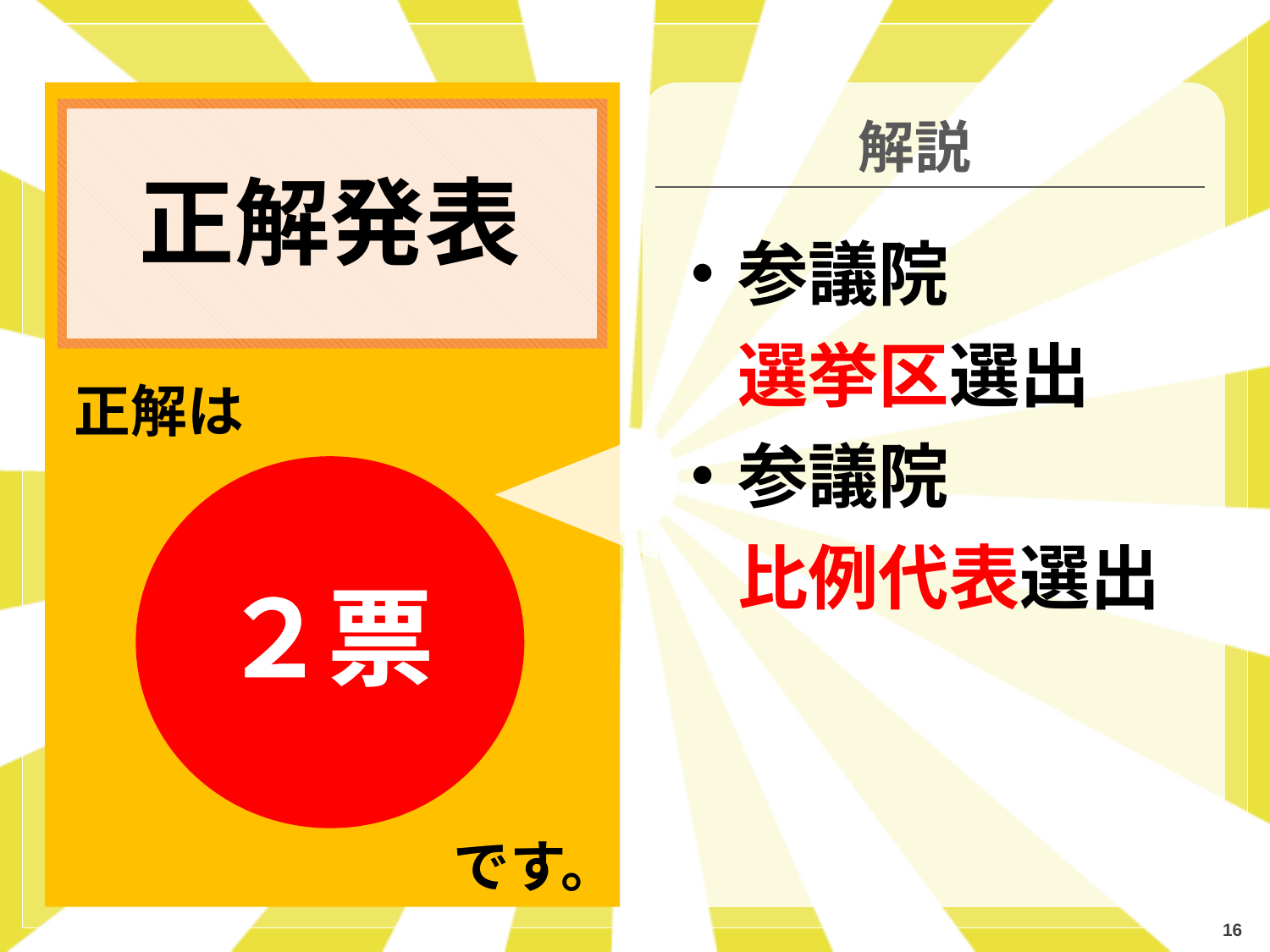

解説
正解発表
・参議院
　選挙区選出
・参議院
　比例代表選出
正解は

２票
です。
16